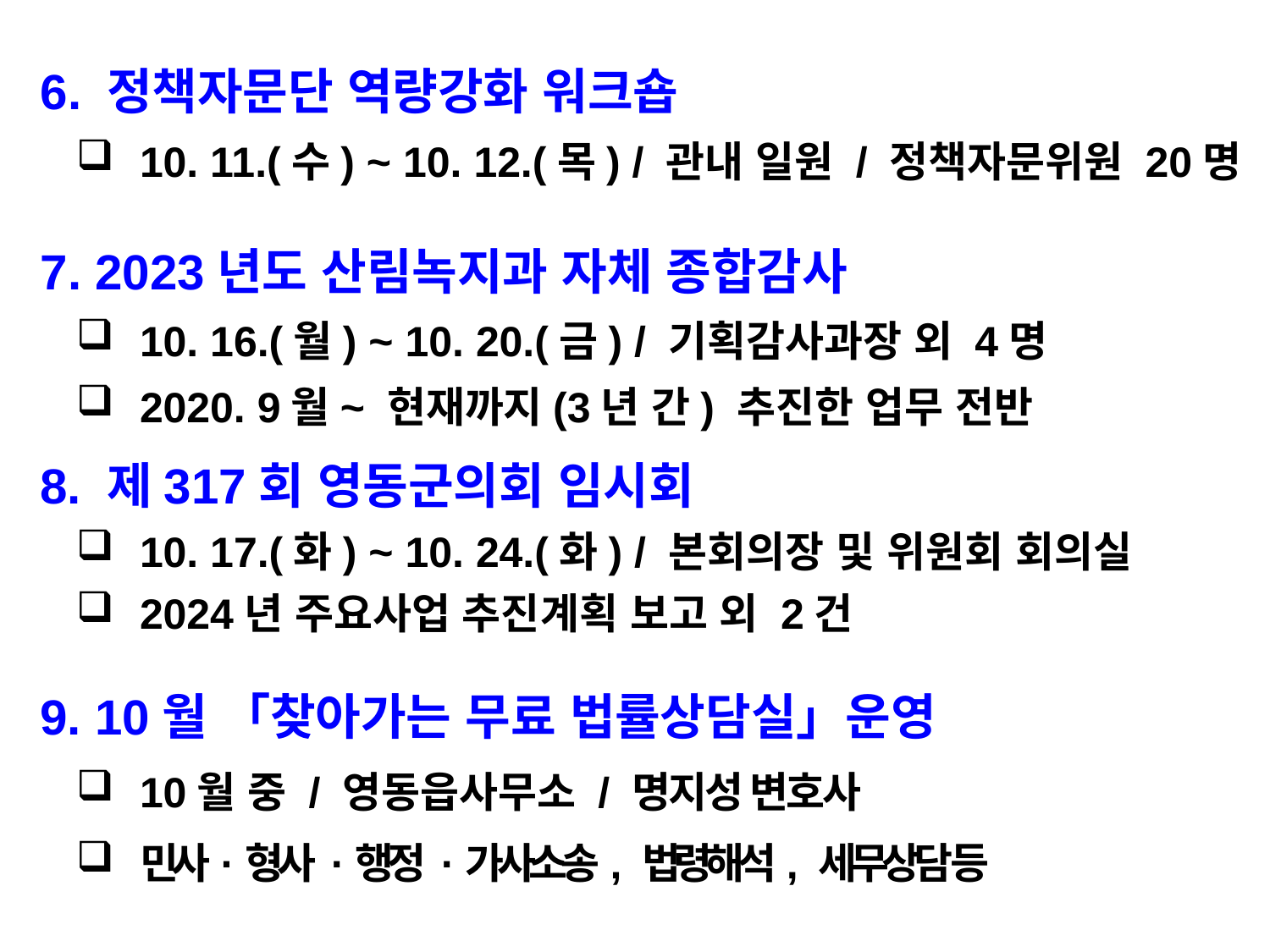

6. 정책자문단 역량강화 워크숍
10. 11.(수) ~ 10. 12.(목) / 관내 일원 / 정책자문위원 20명

  7. 2023년도 산림녹지과 자체 종합감사
10. 16.(월) ~ 10. 20.(금) / 기획감사과장 외 4명
2020. 9월~ 현재까지(3년 간) 추진한 업무 전반

  8. 제317회 영동군의회 임시회
10. 17.(화) ~ 10. 24.(화) / 본회의장 및 위원회 회의실
2024년 주요사업 추진계획 보고 외 2건
  9. 10월 「찾아가는 무료 법률상담실」운영
10월 중 / 영동읍사무소 / 명지성 변호사
민사·형사 ·행정 ·가사소송,  법령해석,  세무상담 등